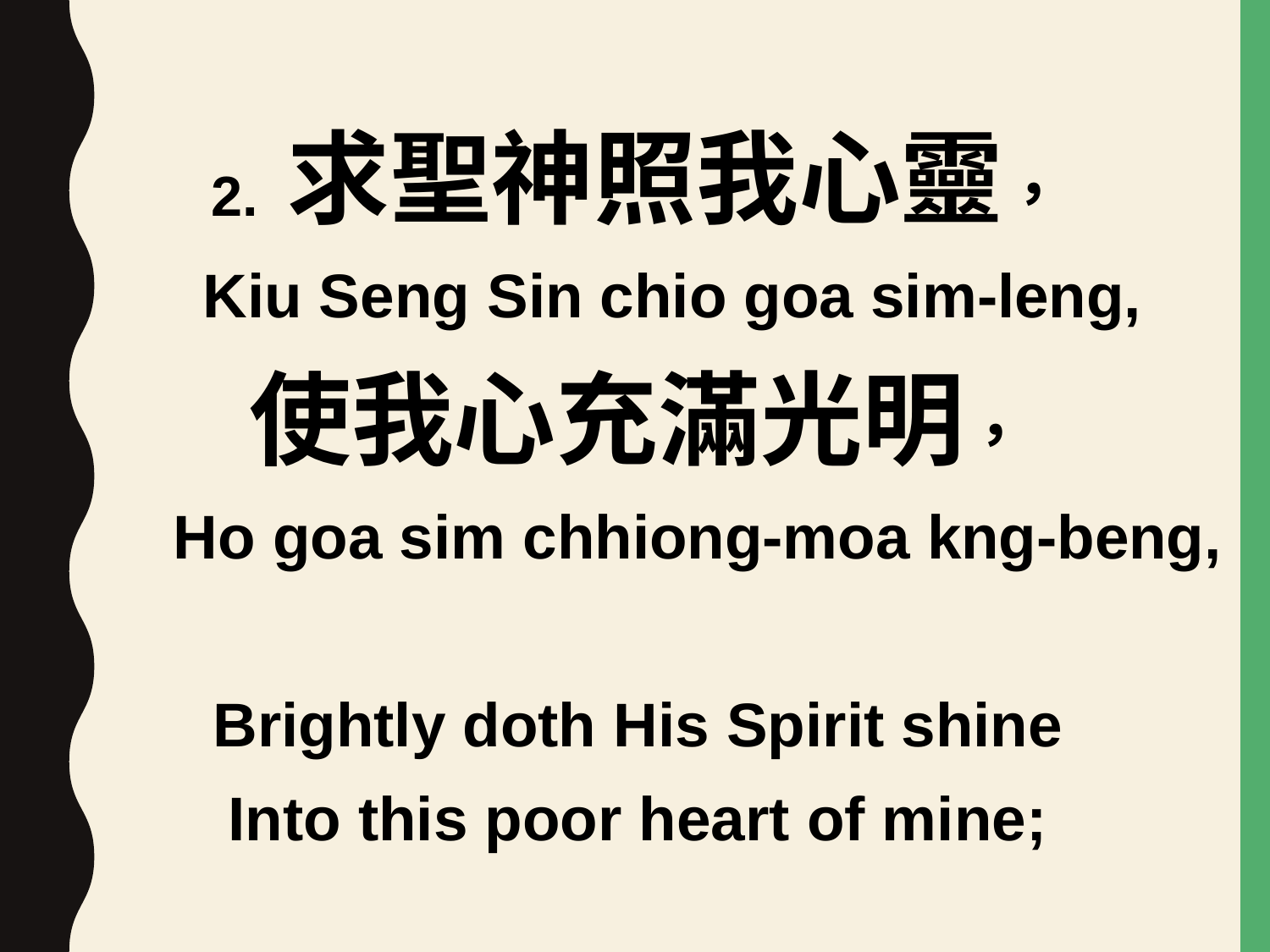

2. 求聖神照我心靈，
    Kiu Seng Sin chio goa sim-leng,
使我心充滿光明，
       Ho goa sim chhiong-moa kng-beng,

Brightly doth His Spirit shine
Into this poor heart of mine;